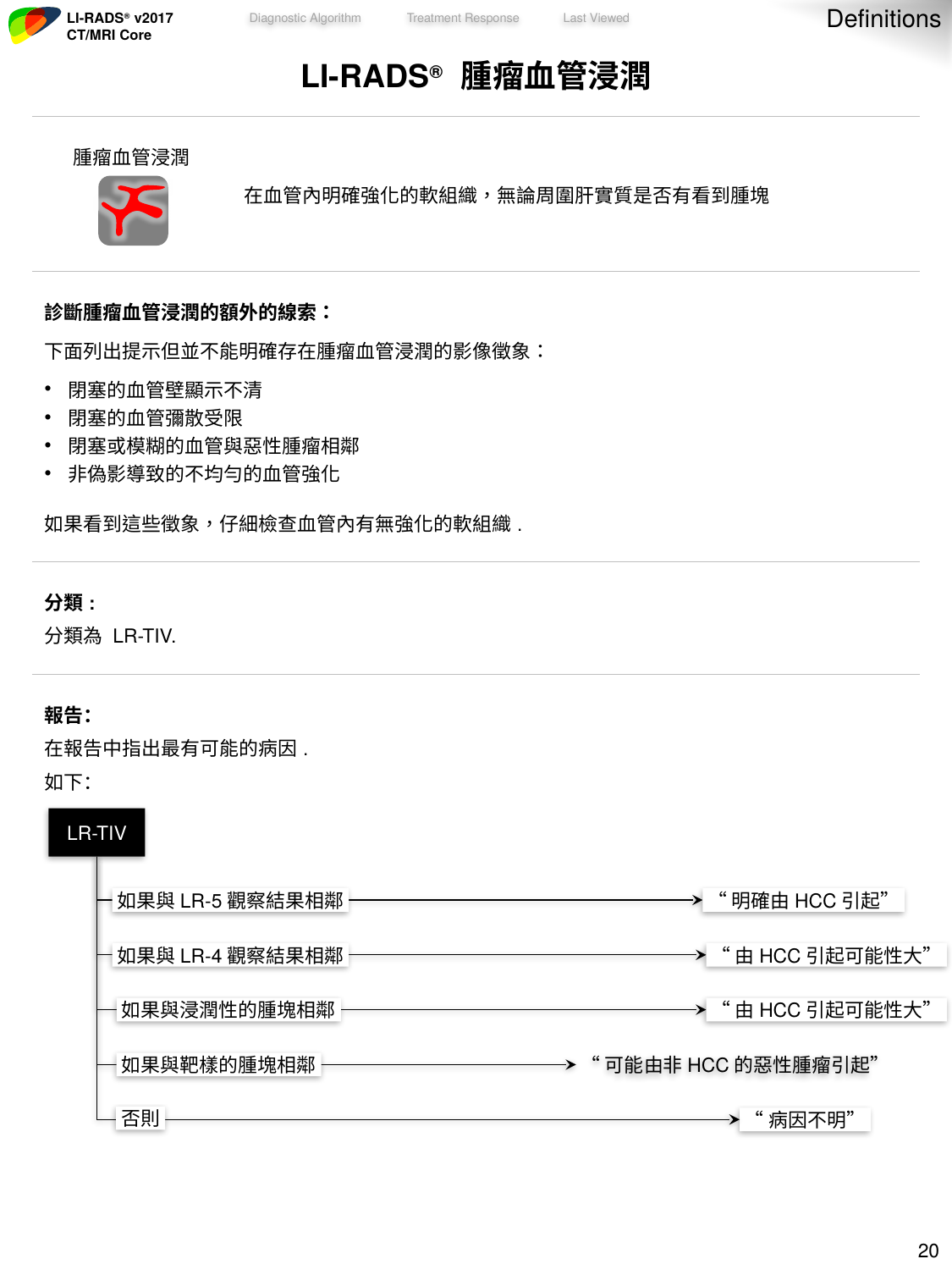

Definitions
| LI-RADS® 腫瘤血管浸潤 |  |
| --- | --- |
| 腫瘤血管浸潤 | 在血管內明確強化的軟組織，無論周圍肝實質是否有看到腫塊 |
| 診斷腫瘤血管浸潤的額外的線索： 下面列出提示但並不能明確存在腫瘤血管浸潤的影像徵象： 閉塞的血管壁顯示不清 閉塞的血管彌散受限 閉塞或模糊的血管與惡性腫瘤相鄰 非偽影導致的不均勻的血管強化 如果看到這些徵象，仔細檢查血管內有無強化的軟組織. |  |
| 分類: 分類為 LR-TIV. |  |
| 報告： 在報告中指出最有可能的病因. 如下： |  |

LR-TIV
如果與LR-5觀察結果相鄰
“明確由HCC引起”
如果與LR-4觀察結果相鄰
“由HCC引起可能性大”
如果與浸潤性的腫塊相鄰
“由HCC引起可能性大”
如果與靶樣的腫塊相鄰
“可能由非HCC的惡性腫瘤引起”
否則
“病因不明”
20